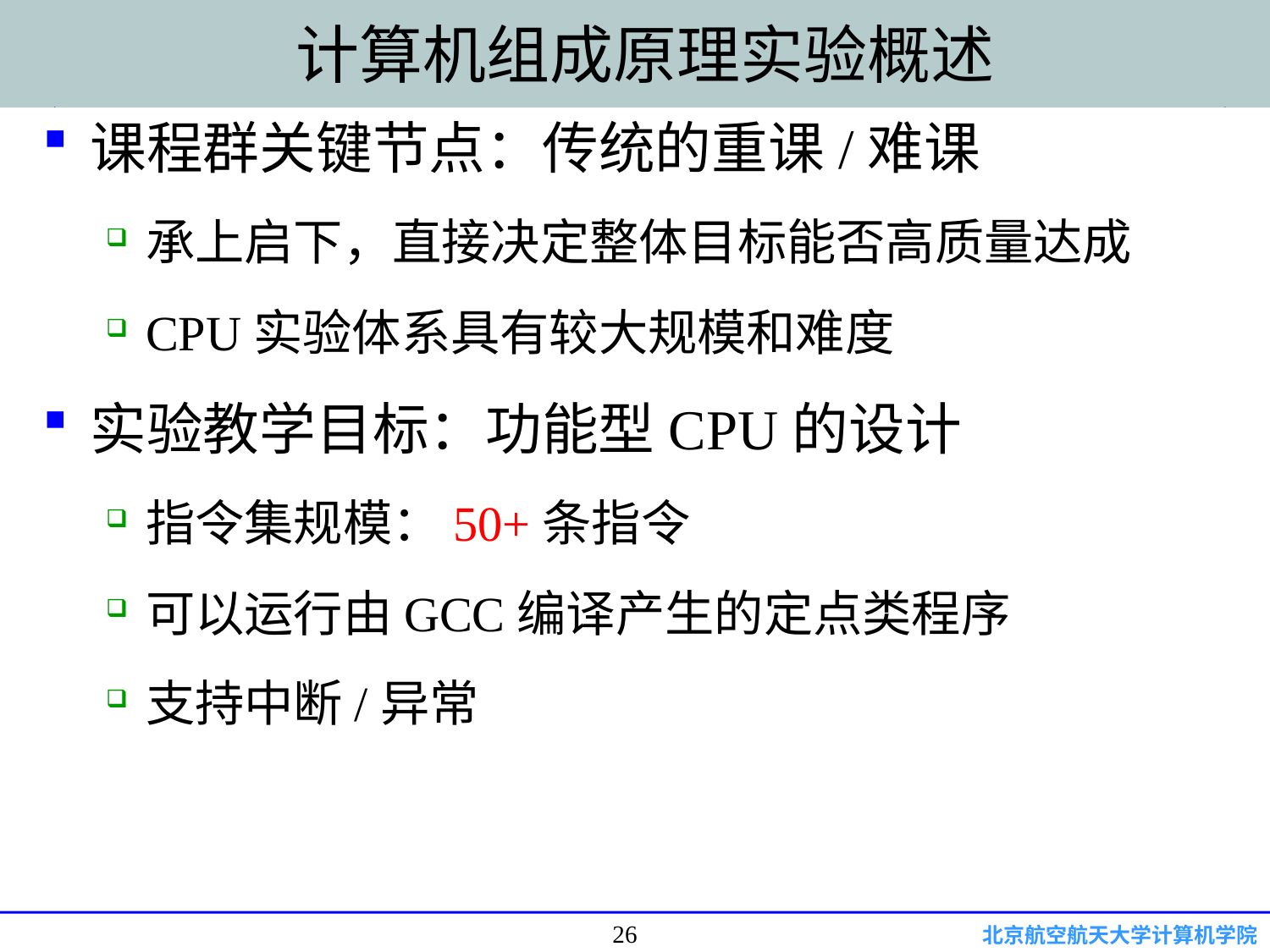

# 计算机组成原理实验概述
课程群关键节点：传统的重课/难课
承上启下，直接决定整体目标能否高质量达成
CPU实验体系具有较大规模和难度
实验教学目标：功能型CPU的设计
指令集规模：50+条指令
可以运行由GCC编译产生的定点类程序
支持中断/异常

26